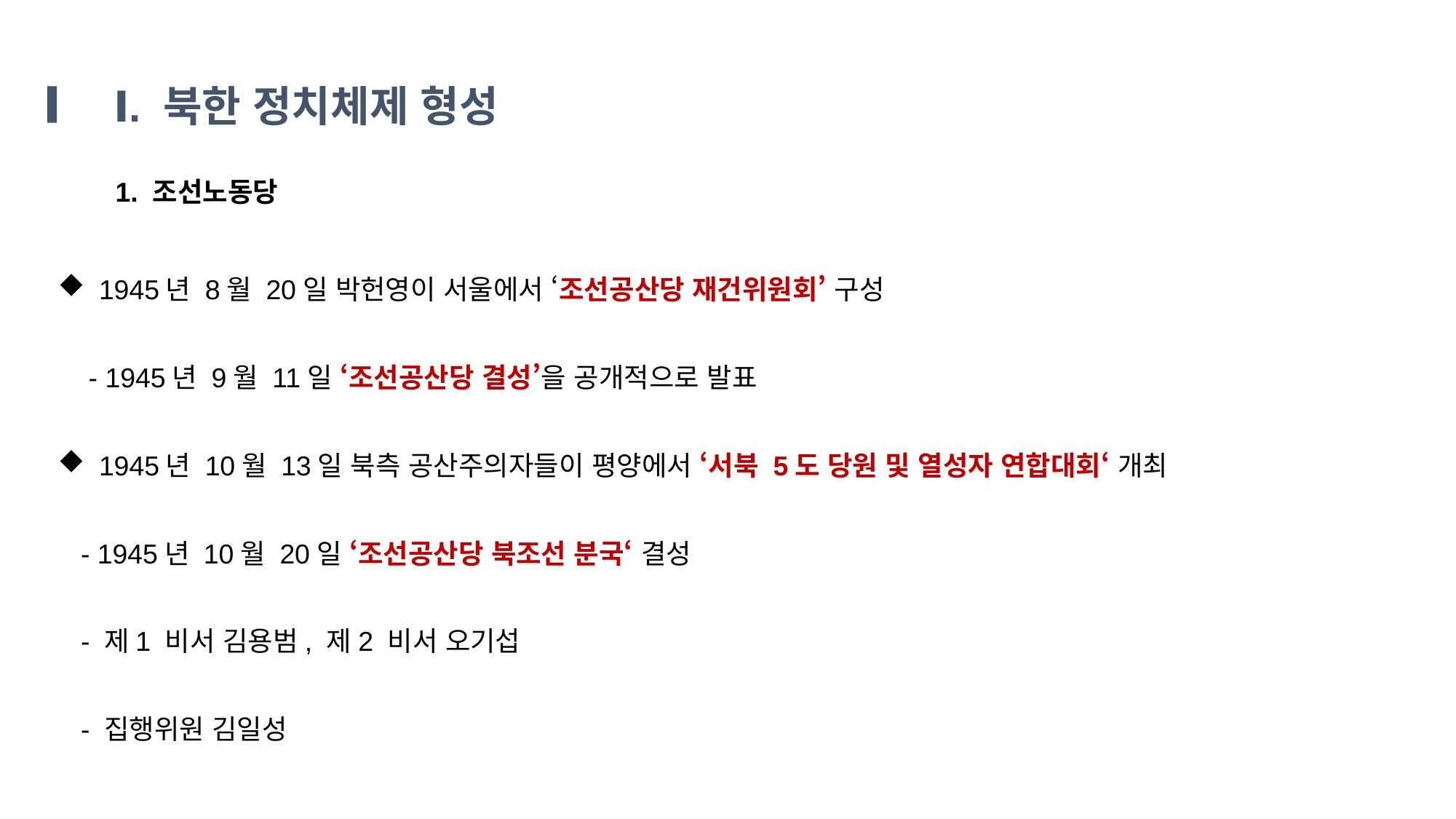

Ⅰ. 북한 정치체제 형성

1. 조선노동당
1945년 8월 20일 박헌영이 서울에서 ‘조선공산당 재건위원회’ 구성
    - 1945년 9월 11일 ‘조선공산당 결성’을 공개적으로 발표
1945년 10월 13일 북측 공산주의자들이 평양에서 ‘서북 5도 당원 및 열성자 연합대회‘ 개최
   - 1945년 10월 20일 ‘조선공산당 북조선 분국‘ 결성
   - 제1 비서 김용범, 제2 비서 오기섭
   - 집행위원 김일성